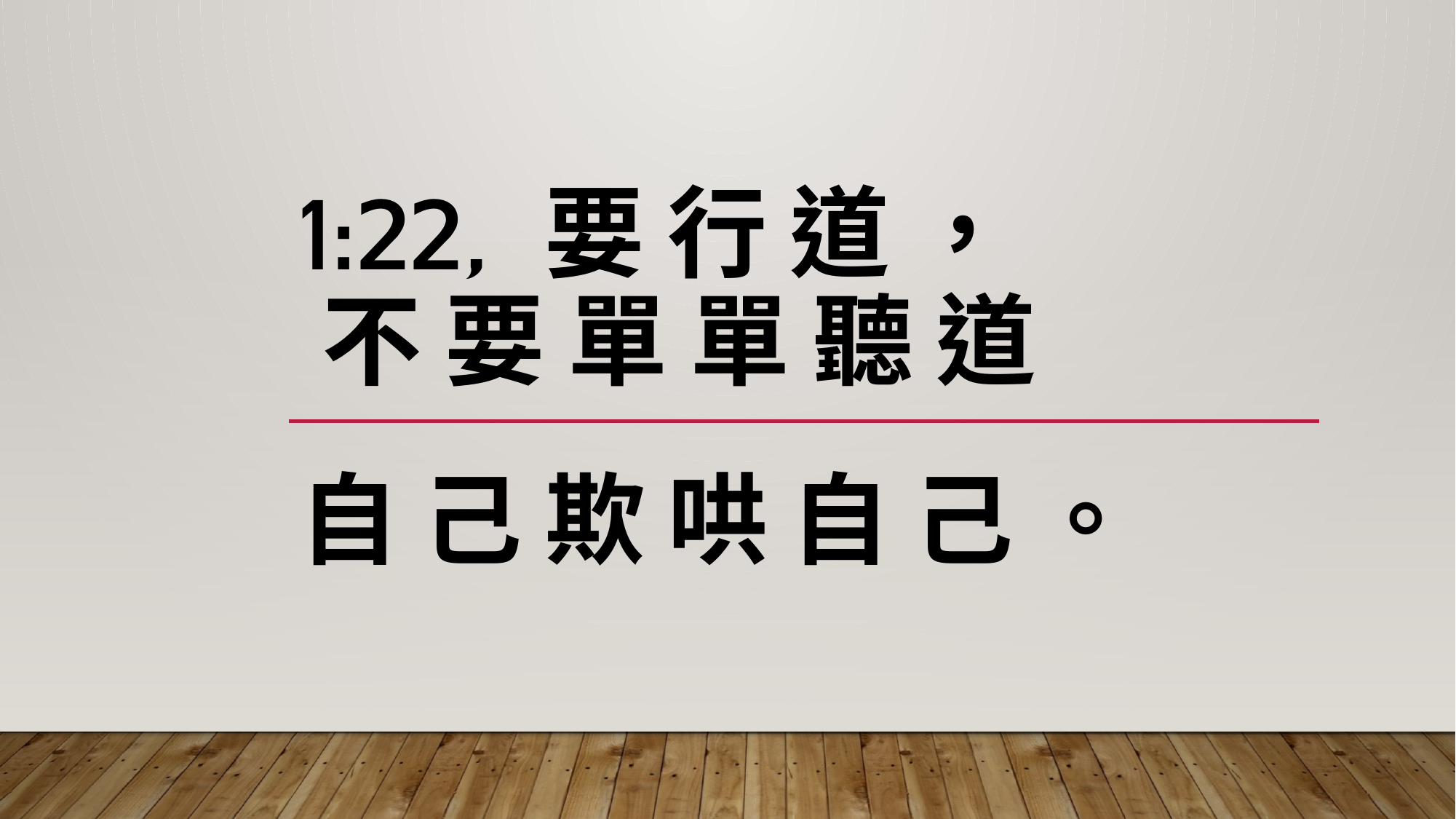

# 1:22, 要 行 道 ， 不 要 單 單 聽 道
自 己 欺 哄 自 己 。